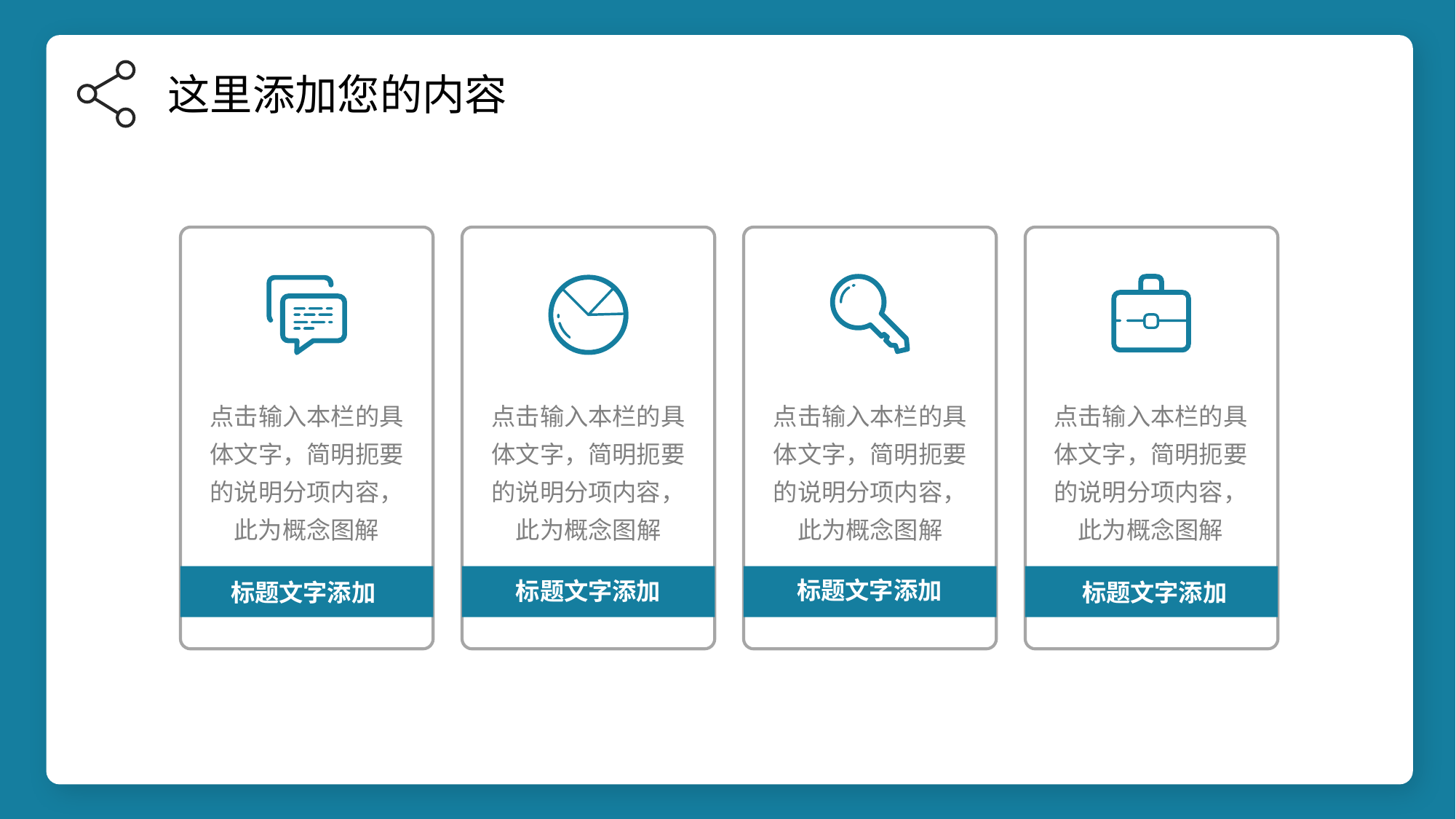

这里添加您的内容

点击输入本栏的具体文字，简明扼要的说明分项内容，此为概念图解
点击输入本栏的具体文字，简明扼要的说明分项内容，此为概念图解
点击输入本栏的具体文字，简明扼要的说明分项内容，此为概念图解
点击输入本栏的具体文字，简明扼要的说明分项内容，此为概念图解

标题文字添加
标题文字添加
标题文字添加
标题文字添加